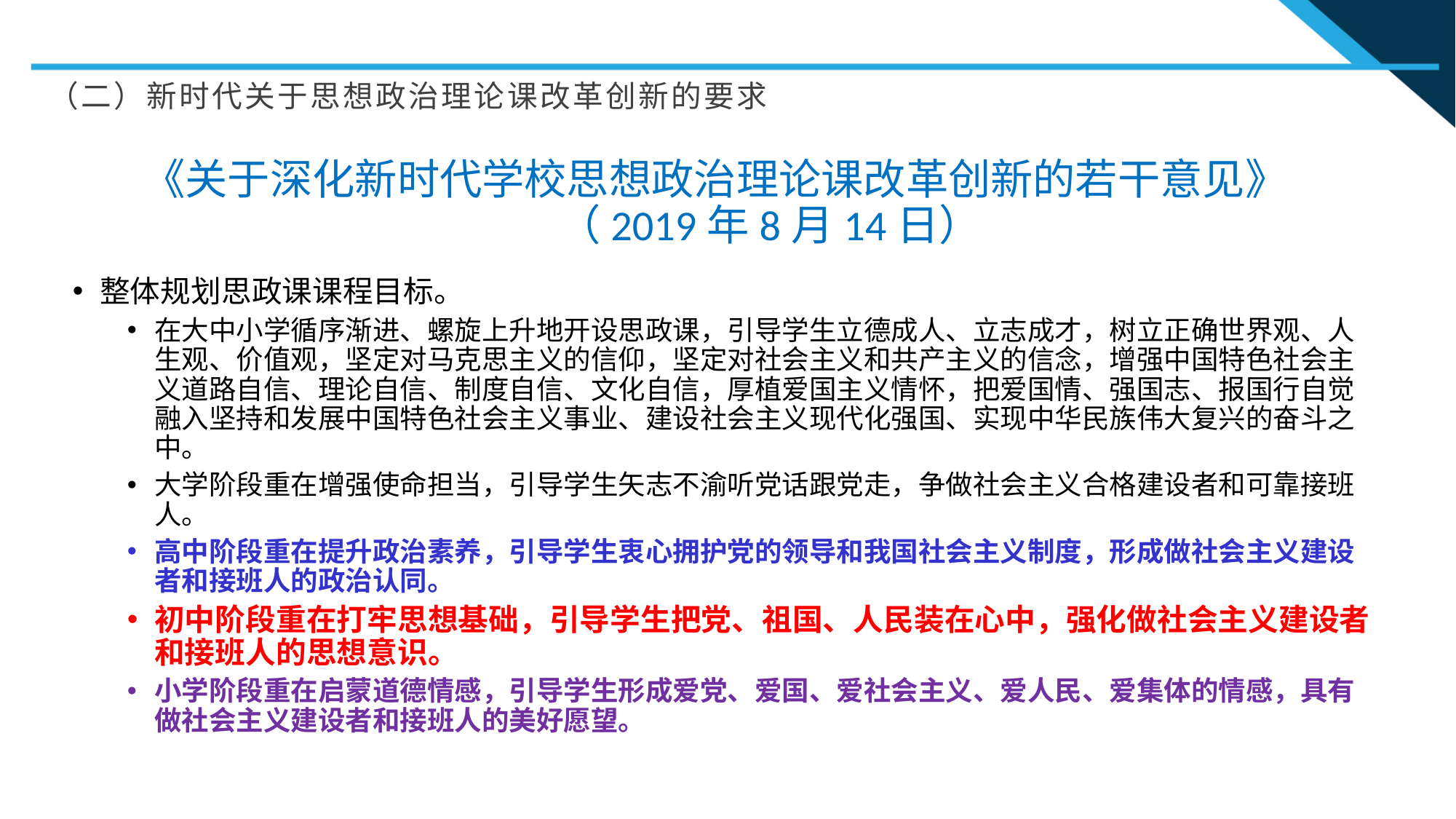

（二）新时代关于思想政治理论课改革创新的要求
《关于深化新时代学校思想政治理论课改革创新的若干意见》
（2019年8月14日）
整体规划思政课课程目标。
在大中小学循序渐进、螺旋上升地开设思政课，引导学生立德成人、立志成才，树立正确世界观、人生观、价值观，坚定对马克思主义的信仰，坚定对社会主义和共产主义的信念，增强中国特色社会主义道路自信、理论自信、制度自信、文化自信，厚植爱国主义情怀，把爱国情、强国志、报国行自觉融入坚持和发展中国特色社会主义事业、建设社会主义现代化强国、实现中华民族伟大复兴的奋斗之中。
大学阶段重在增强使命担当，引导学生矢志不渝听党话跟党走，争做社会主义合格建设者和可靠接班人。
高中阶段重在提升政治素养，引导学生衷心拥护党的领导和我国社会主义制度，形成做社会主义建设者和接班人的政治认同。
初中阶段重在打牢思想基础，引导学生把党、祖国、人民装在心中，强化做社会主义建设者和接班人的思想意识。
小学阶段重在启蒙道德情感，引导学生形成爱党、爱国、爱社会主义、爱人民、爱集体的情感，具有做社会主义建设者和接班人的美好愿望。